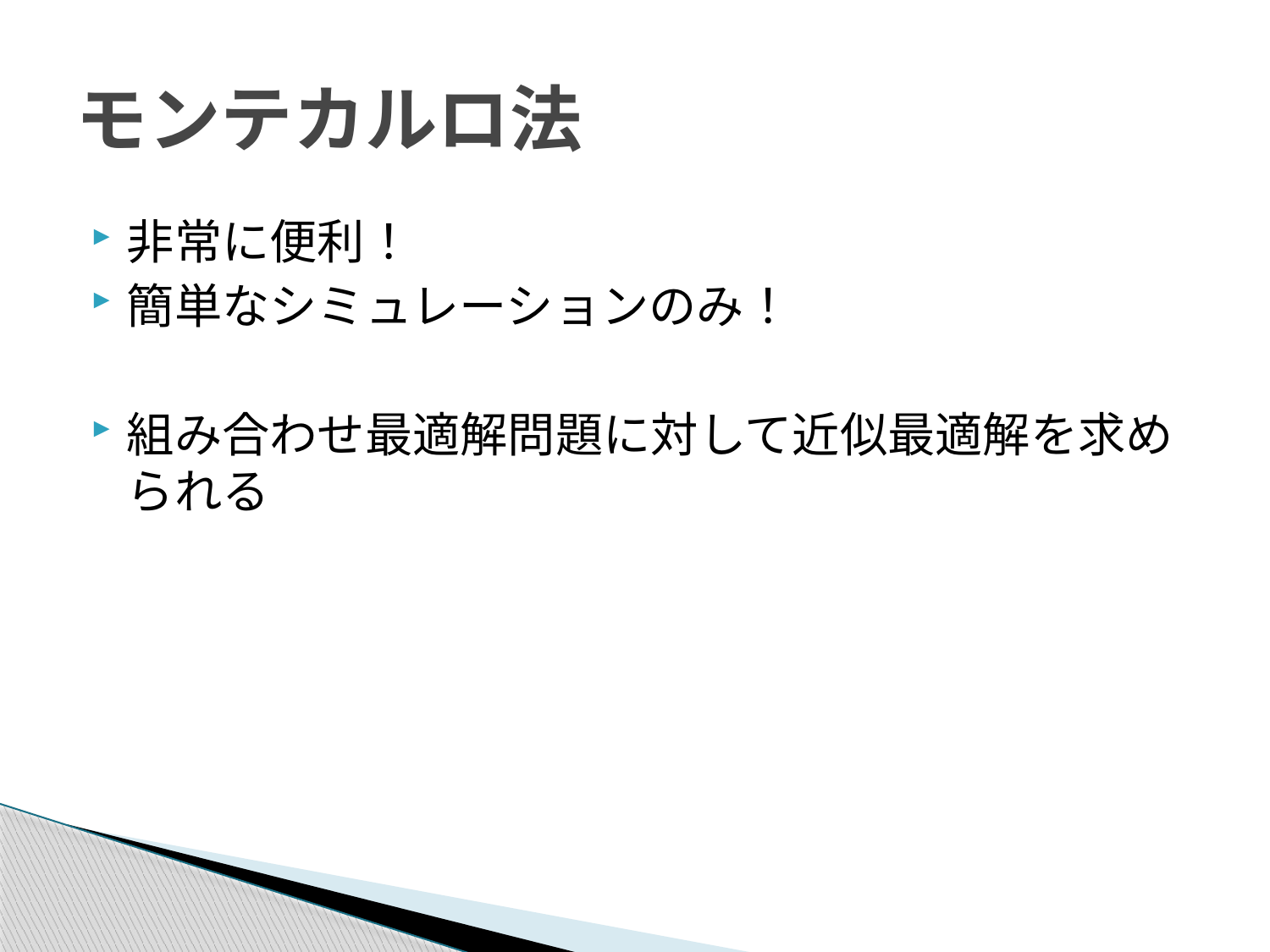

# モンテカルロ法
非常に便利！
簡単なシミュレーションのみ！

組み合わせ最適解問題に対して近似最適解を求められる